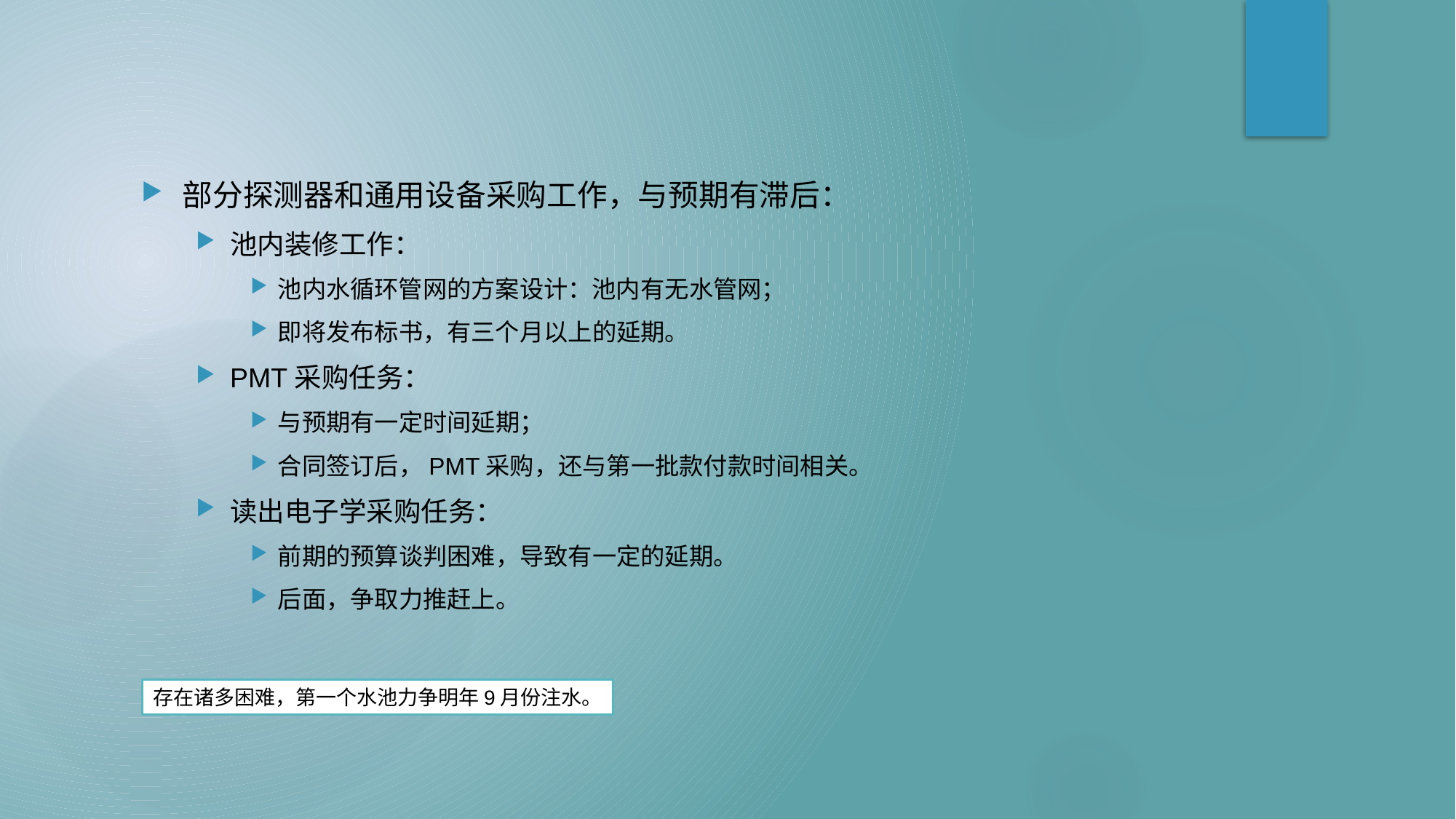

部分探测器和通用设备采购工作，与预期有滞后：
池内装修工作：
池内水循环管网的方案设计：池内有无水管网；
即将发布标书，有三个月以上的延期。
PMT采购任务：
与预期有一定时间延期；
合同签订后，PMT采购，还与第一批款付款时间相关。
读出电子学采购任务：
前期的预算谈判困难，导致有一定的延期。
后面，争取力推赶上。

存在诸多困难，第一个水池力争明年9月份注水。